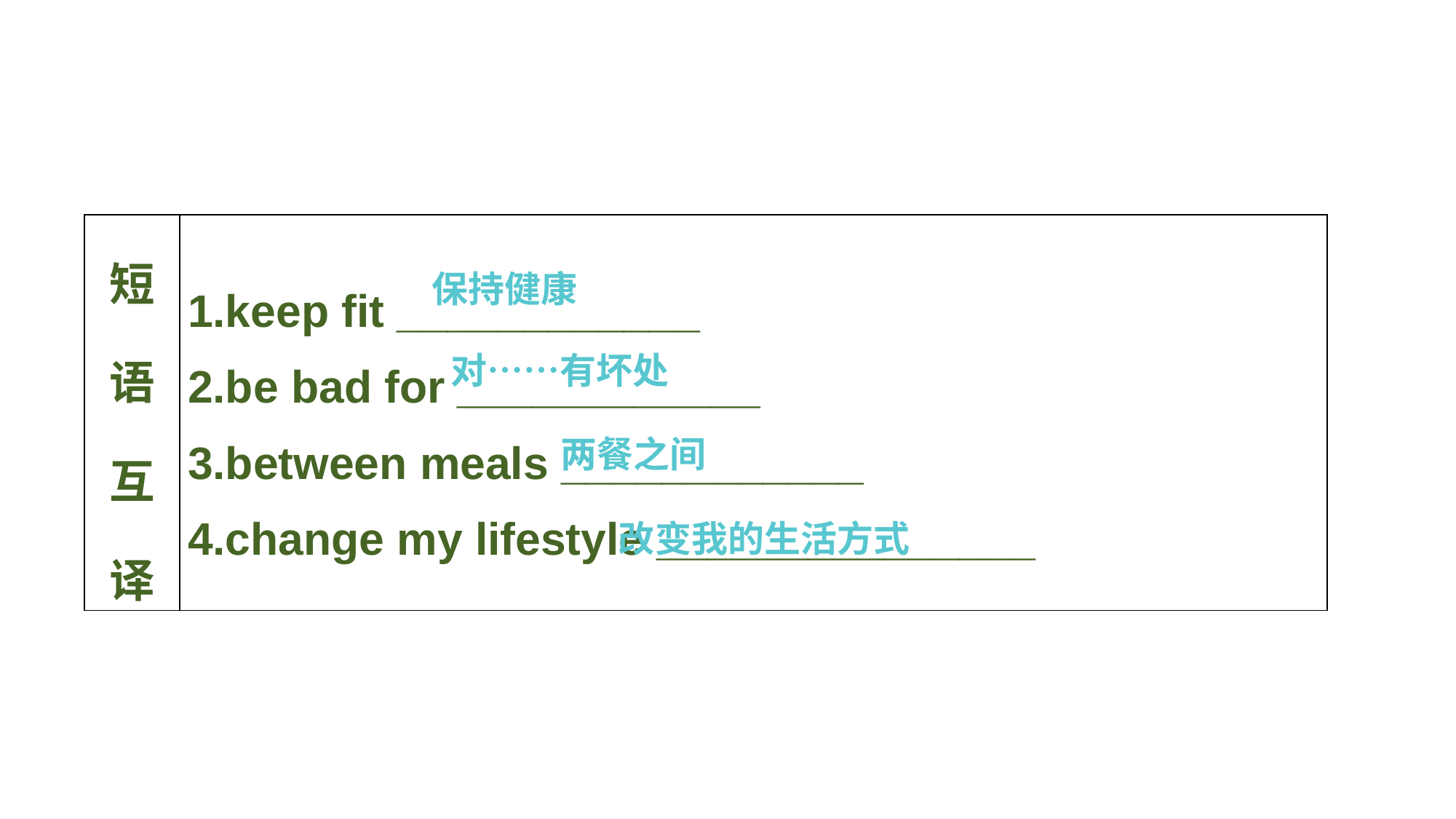

| 短语互译 | 1.keep fit \_\_\_\_\_\_\_\_\_\_\_\_ 2.be bad for \_\_\_\_\_\_\_\_\_\_\_\_ 3.between meals \_\_\_\_\_\_\_\_\_\_\_\_ 4.change my lifestyle \_\_\_\_\_\_\_\_\_\_\_\_\_\_\_ |
| --- | --- |
保持健康
对……有坏处
两餐之间
改变我的生活方式